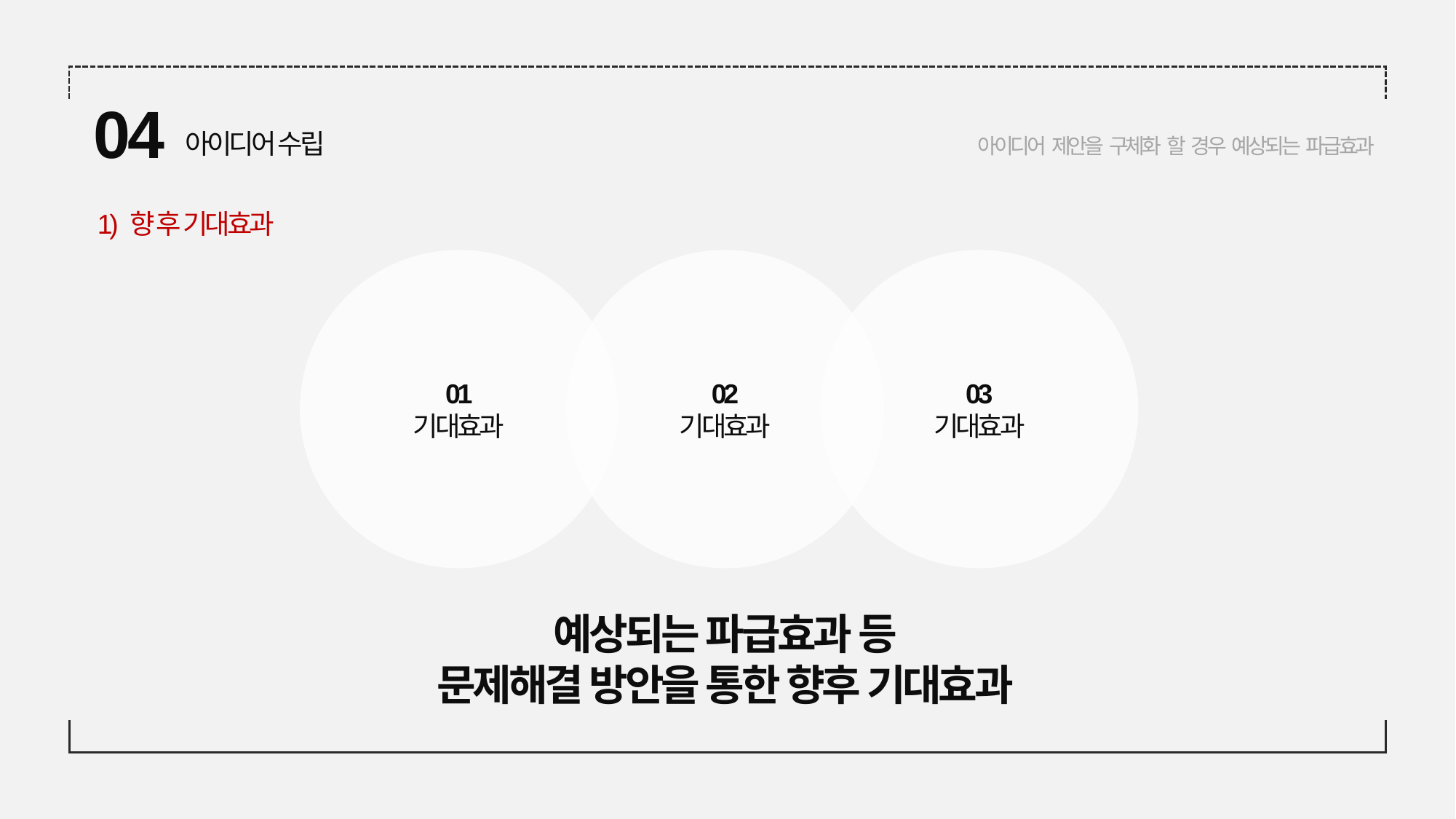

04
아이디어 제안을 구체화 할 경우 예상되는 파급효과
아이디어 수립
1) 향 후 기대효과
01
기대효과
02
기대효과
03
기대효과
예상되는 파급효과 등
문제해결 방안을 통한 향후 기대효과